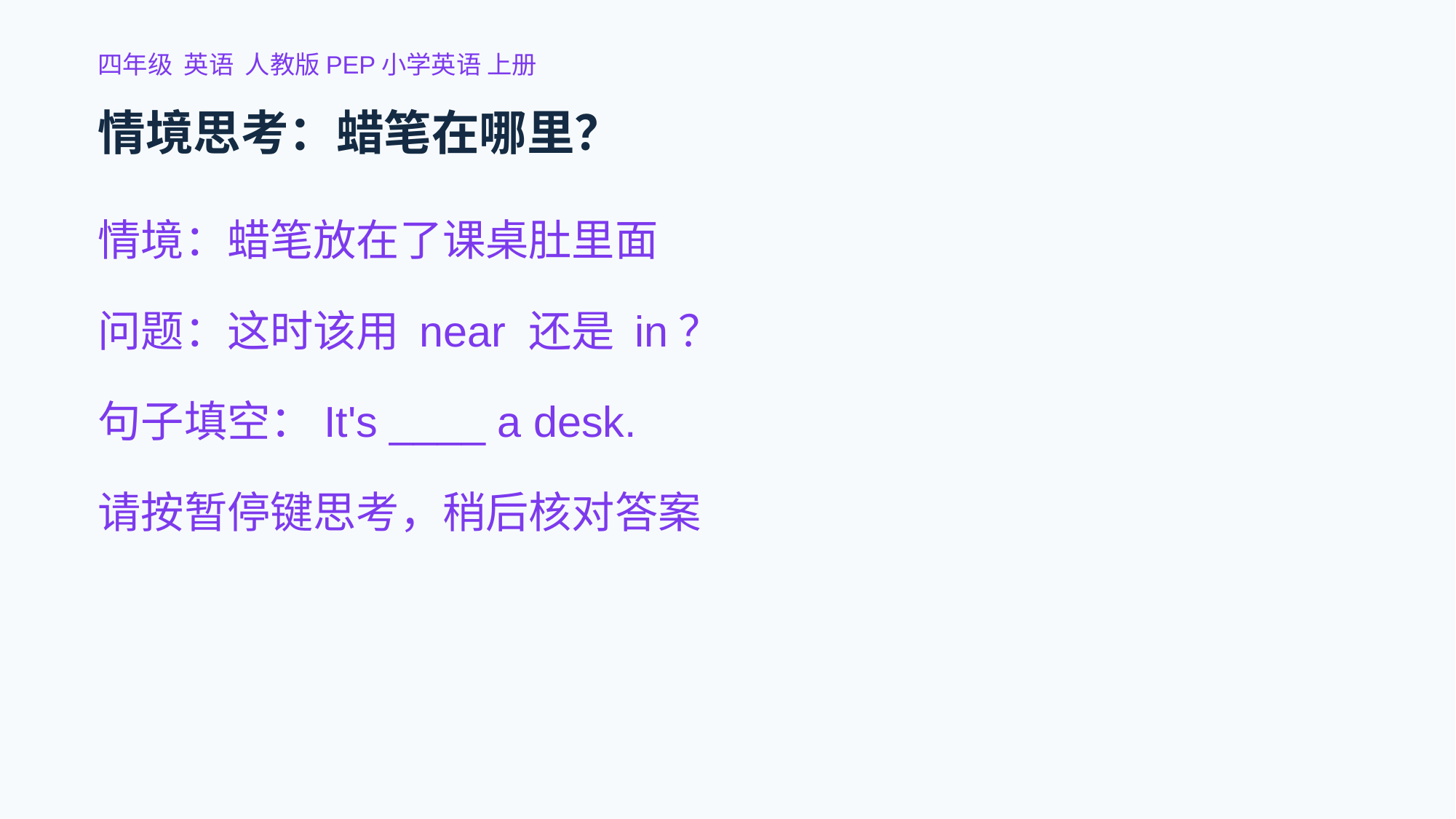

四年级  英语  人教版PEP小学英语 上册
情境思考：蜡笔在哪里？
情境：蜡笔放在了课桌肚里面
问题：这时该用 near 还是 in？
句子填空：It's ____ a desk.
请按暂停键思考，稍后核对答案